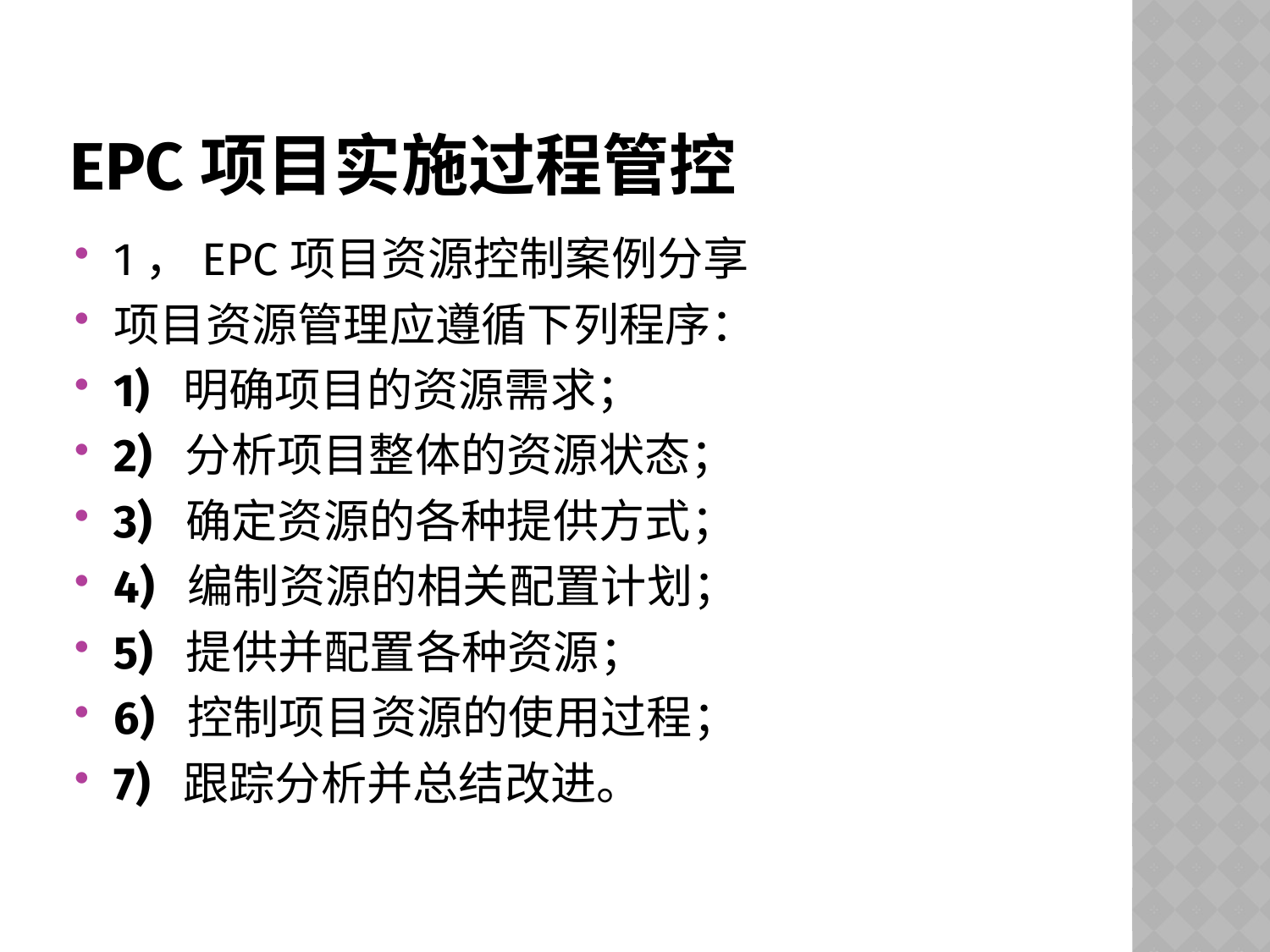

# EPC项目实施过程管控
1，EPC项目资源控制案例分享
项目资源管理应遵循下列程序：
1)  明确项目的资源需求；
2)  分析项目整体的资源状态；
3)  确定资源的各种提供方式；
4)  编制资源的相关配置计划；
5)  提供并配置各种资源；
6)  控制项目资源的使用过程；
7)  跟踪分析并总结改进。